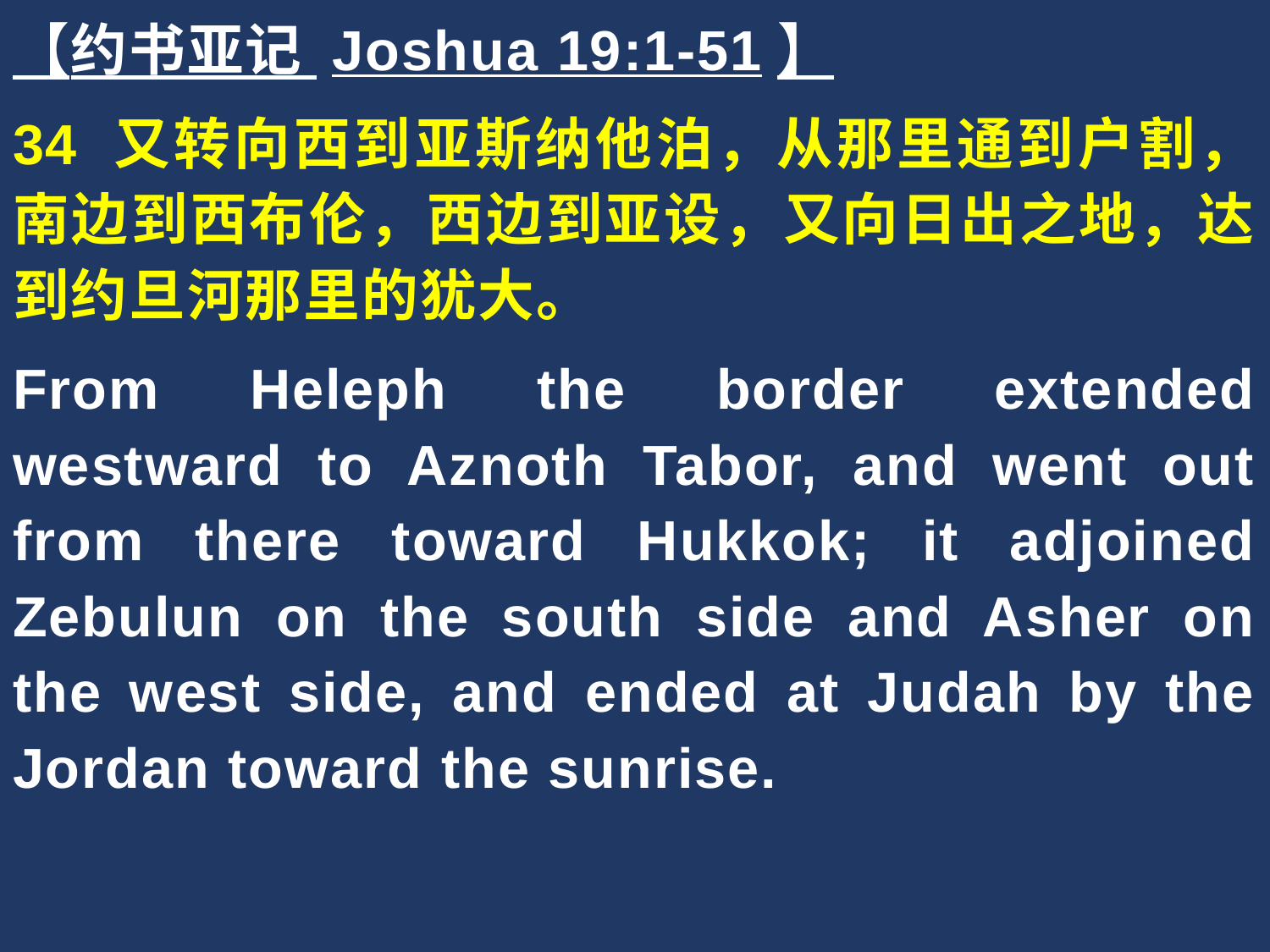

【约书亚记 Joshua 19:1-51】
34 又转向西到亚斯纳他泊，从那里通到户割，南边到西布伦，西边到亚设，又向日出之地，达到约旦河那里的犹大。
From Heleph the border extended westward to Aznoth Tabor, and went out from there toward Hukkok; it adjoined Zebulun on the south side and Asher on the west side, and ended at Judah by the Jordan toward the sunrise.